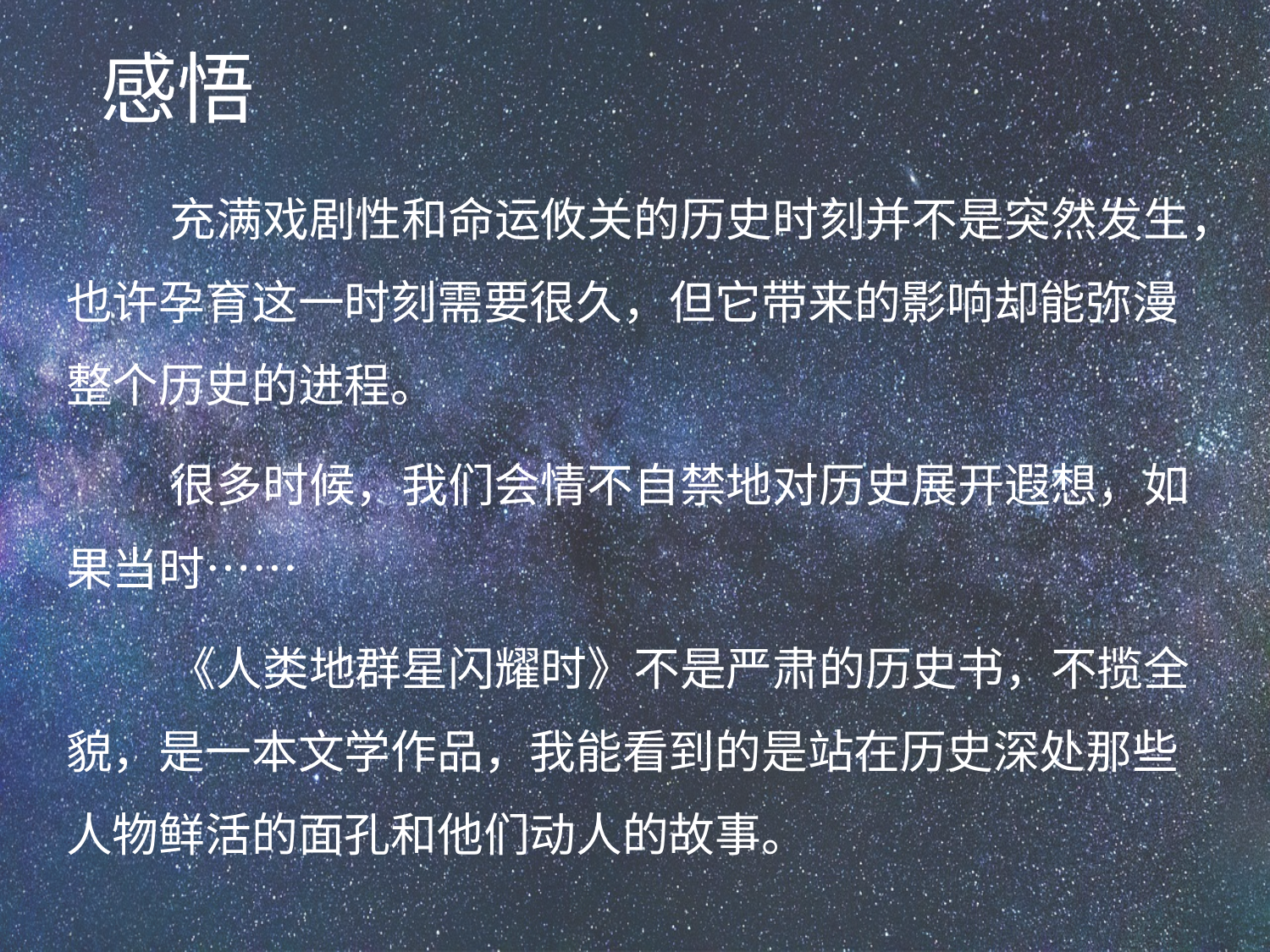

# 感悟
         充满戏剧性和命运攸关的历史时刻并不是突然发生，也许孕育这一时刻需要很久，但它带来的影响却能弥漫整个历史的进程。
         很多时候，我们会情不自禁地对历史展开遐想，如果当时……
         《人类地群星闪耀时》不是严肃的历史书，不揽全貌，是一本文学作品，我能看到的是站在历史深处那些人物鲜活的面孔和他们动人的故事。